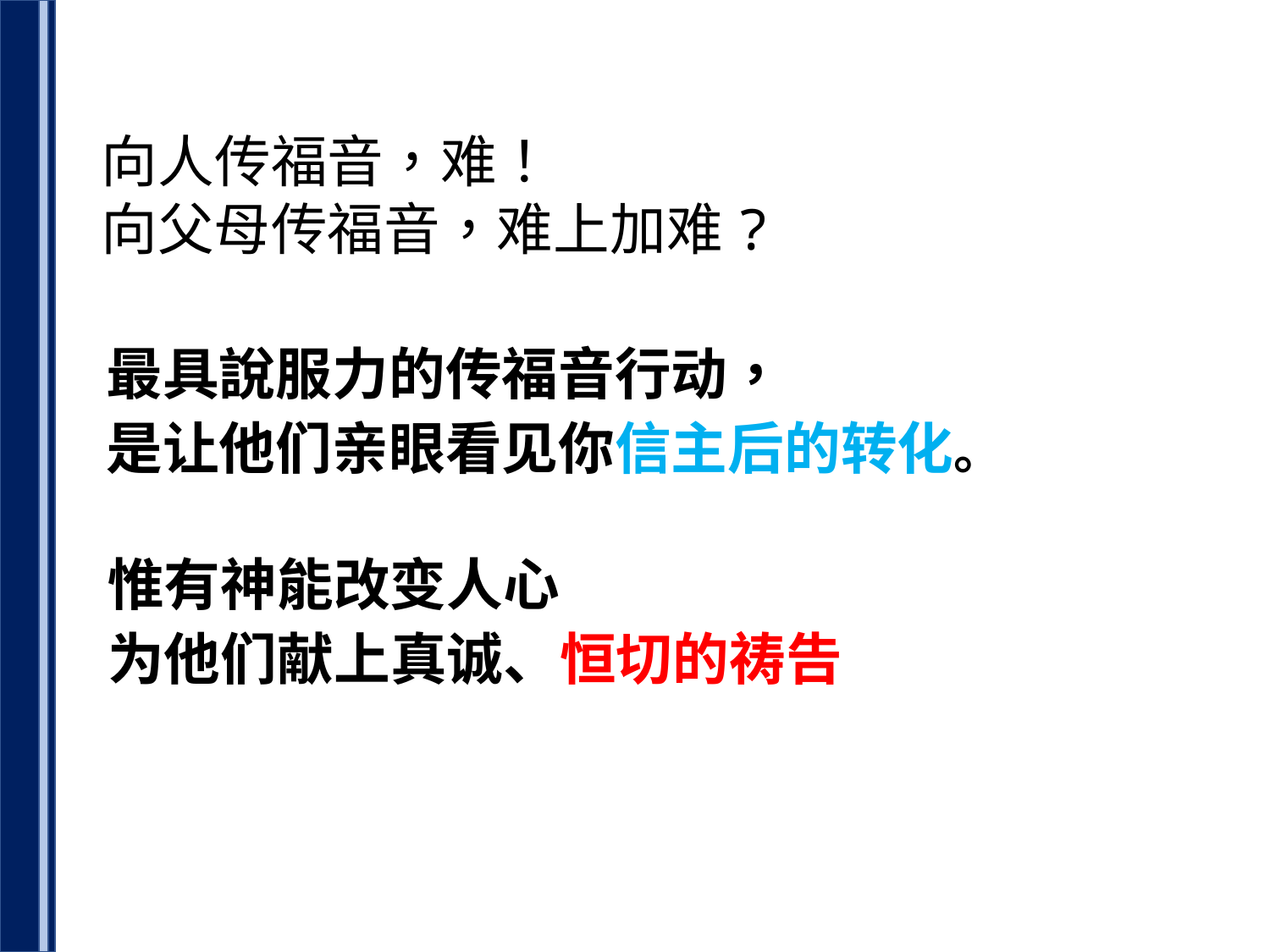

向人传福音，难！
向父母传福音，难上加难?
最具說服力的传福音行动，
是让他们亲眼看见你信主后的转化。
惟有神能改变人心
为他们献上真诚、恒切的祷告